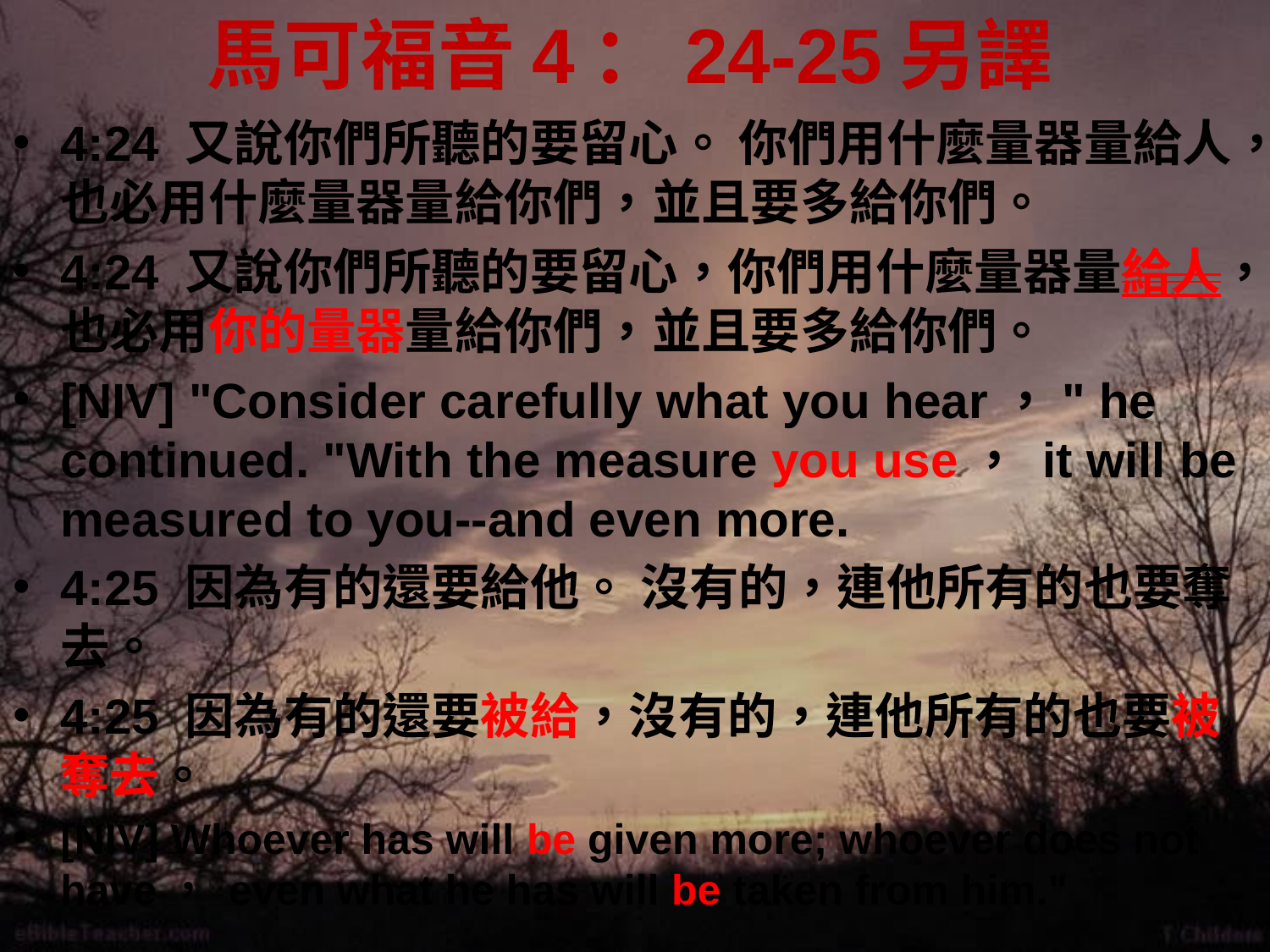

# 馬可福音4：24-25另譯
4:24 又說你們所聽的要留心。 你們用什麼量器量給人，也必用什麼量器量給你們，並且要多給你們。
4:24 又說你們所聽的要留心，你們用什麼量器量給人，也必用你的量器量給你們，並且要多給你們。
[NIV] "Consider carefully what you hear，" he continued. "With the measure you use， it will be measured to you--and even more.
4:25 因為有的還要給他。 沒有的，連他所有的也要奪去。
4:25 因為有的還要被給，沒有的，連他所有的也要被奪去。
[NIV] Whoever has will be given more; whoever does not have， even what he has will be taken from him."